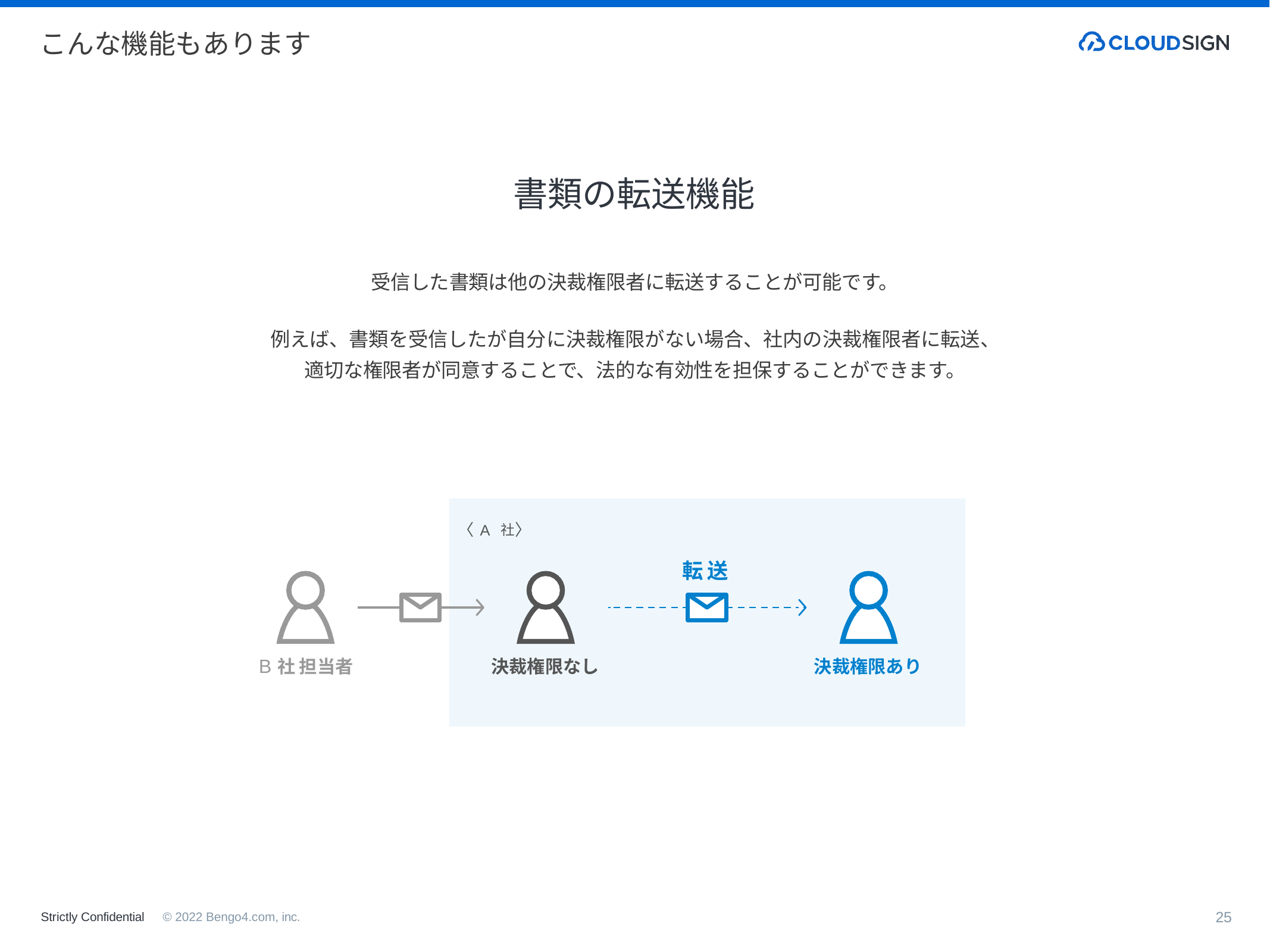

￥
こんな機能もあります

# 書類の転送機能
受信した書類は他の決裁権限者に転送することが可能です。

例えば、書類を受信したが自分に決裁権限がない場合、社内の決裁権限者に転送、適切な権限者が同意することで、法的な有効性を担保することができます。

〈 A 社 〉
転 送

B社 担当者
決裁権限なし
決裁権限あり
25
Strictly Confidential　© 2022 Bengo4.com, inc.